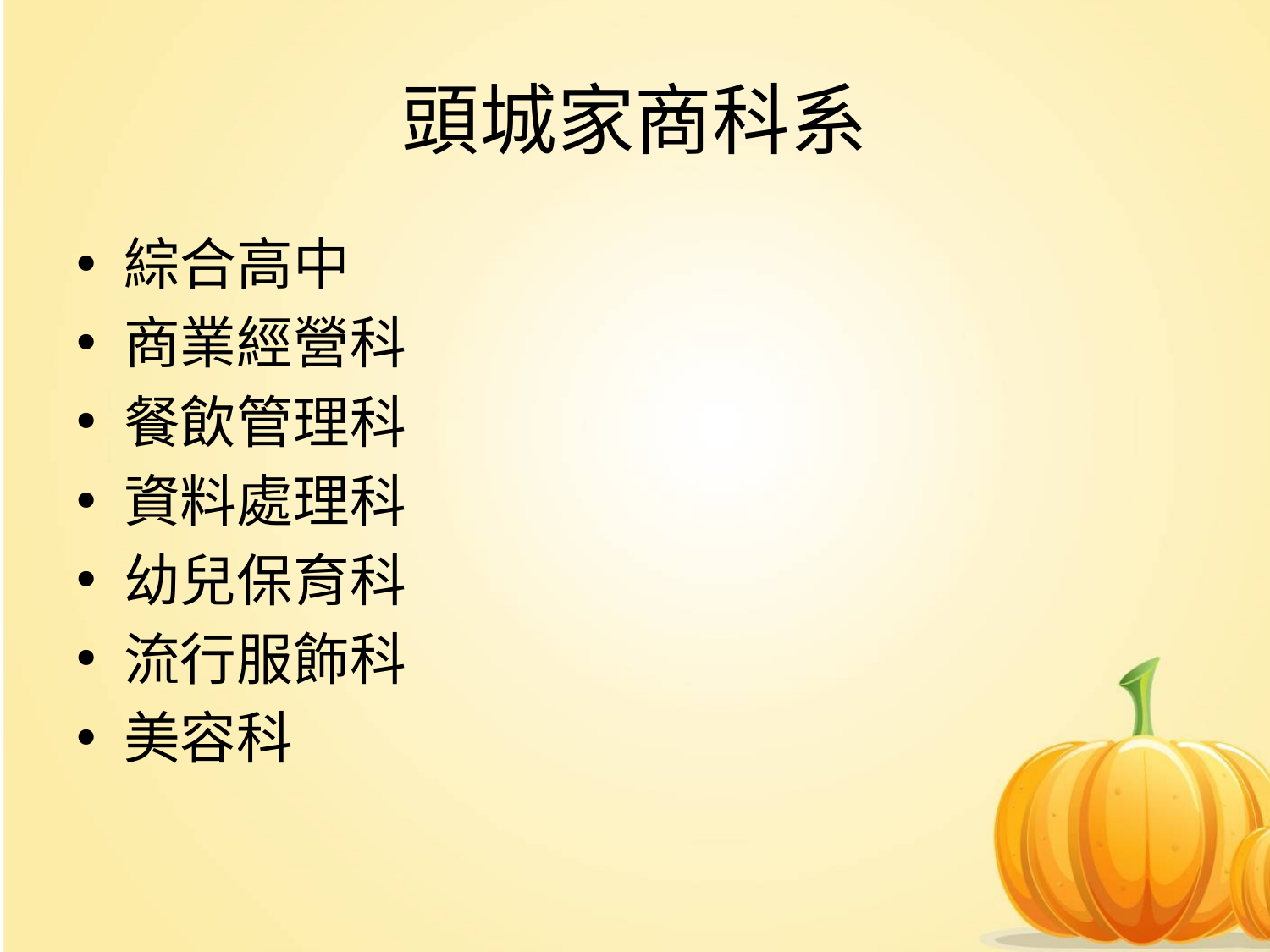

# 頭城家商科系
綜合高中
商業經營科
餐飲管理科
資料處理科
幼兒保育科
流行服飾科
美容科